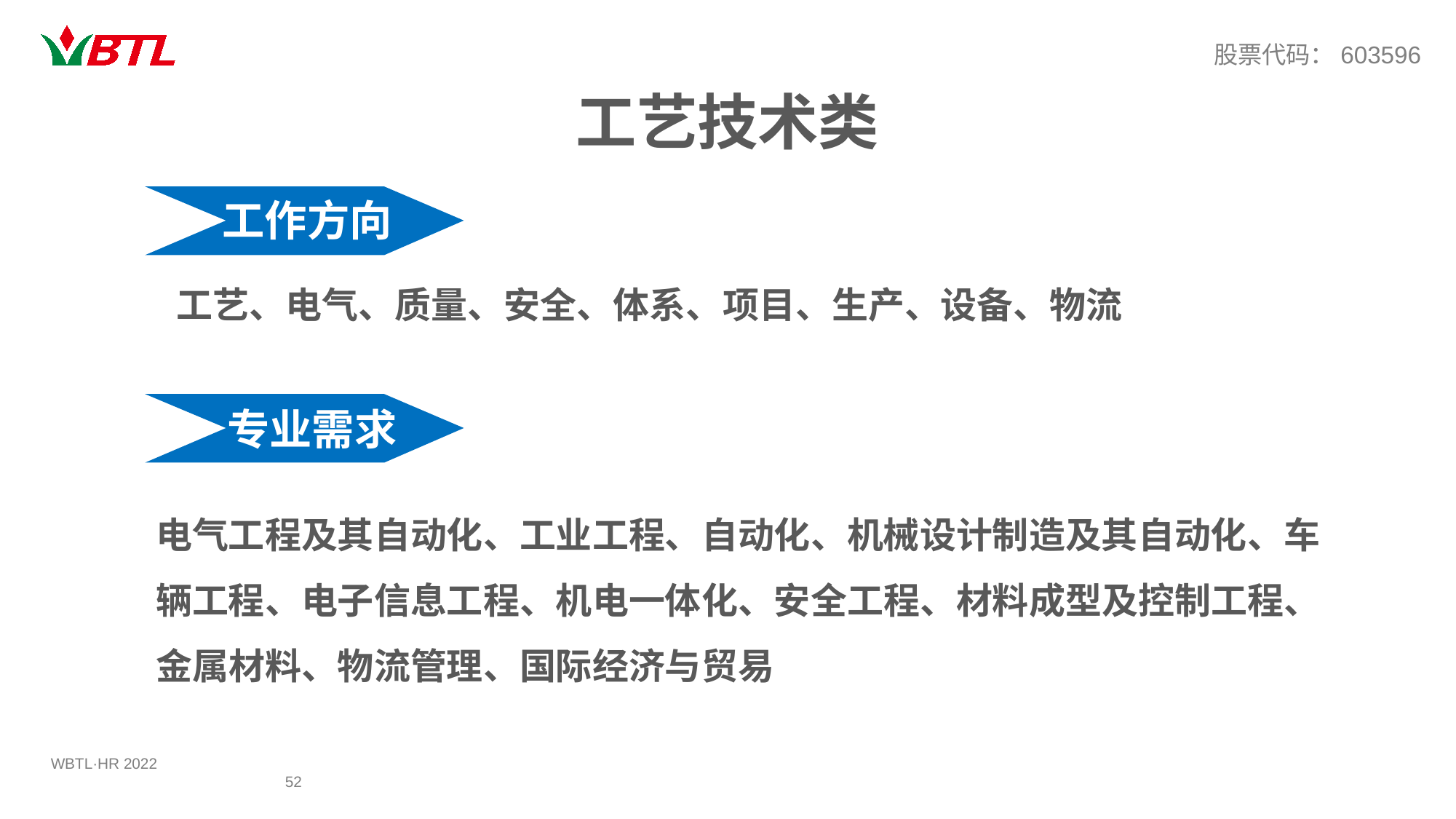

工艺技术类

工作方向
工艺、电气、质量、安全、体系、项目、生产、设备、物流

专业需求
电气工程及其自动化、工业工程、自动化、机械设计制造及其自动化、车辆工程、电子信息工程、机电一体化、安全工程、材料成型及控制工程、金属材料、物流管理、国际经济与贸易